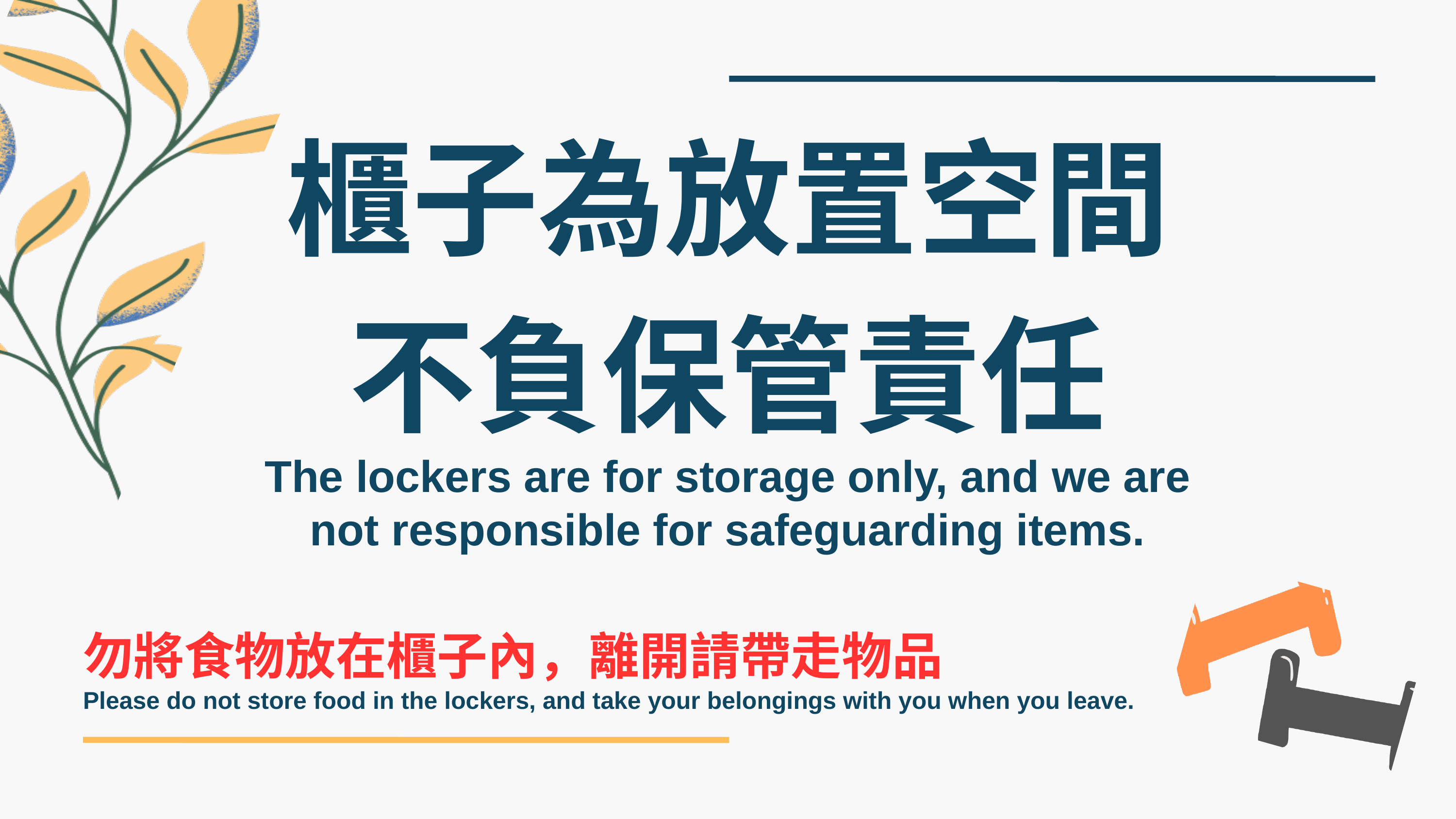

櫃子為放置空間
不負保管責任
The lockers are for storage only, and we are not responsible for safeguarding items.

勿將食物放在櫃子內，離開請帶走物品
Please do not store food in the lockers, and take your belongings with you when you leave.